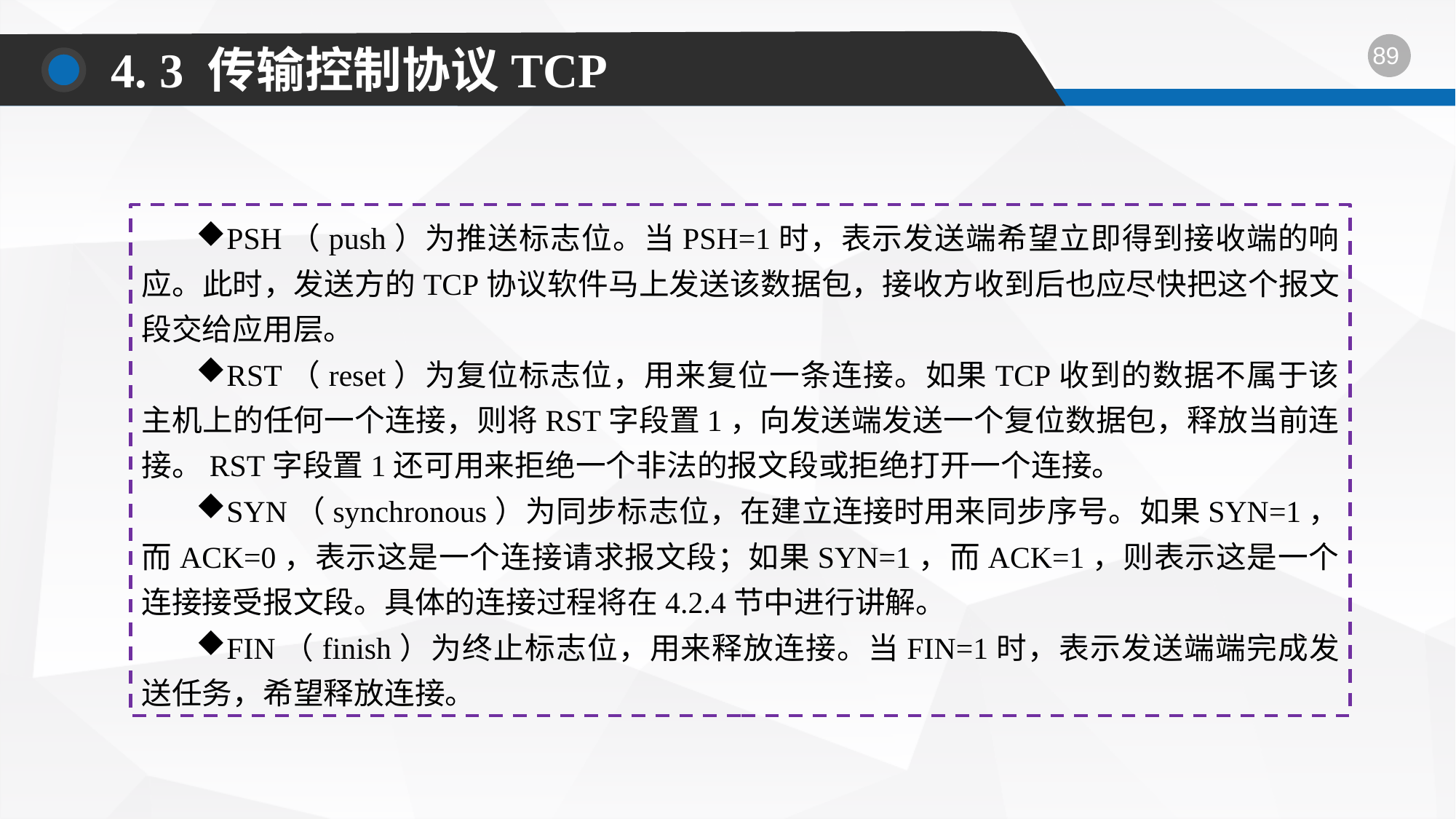

4. 3 传输控制协议TCP
PSH（push）为推送标志位。当PSH=1时，表示发送端希望立即得到接收端的响应。此时，发送方的TCP协议软件马上发送该数据包，接收方收到后也应尽快把这个报文段交给应用层。
RST（reset）为复位标志位，用来复位一条连接。如果TCP收到的数据不属于该主机上的任何一个连接，则将RST字段置1，向发送端发送一个复位数据包，释放当前连接。RST字段置1还可用来拒绝一个非法的报文段或拒绝打开一个连接。
SYN（synchronous）为同步标志位，在建立连接时用来同步序号。如果SYN=1，而ACK=0，表示这是一个连接请求报文段；如果SYN=1，而ACK=1，则表示这是一个连接接受报文段。具体的连接过程将在4.2.4节中进行讲解。
FIN（finish）为终止标志位，用来释放连接。当FIN=1时，表示发送端端完成发送任务，希望释放连接。